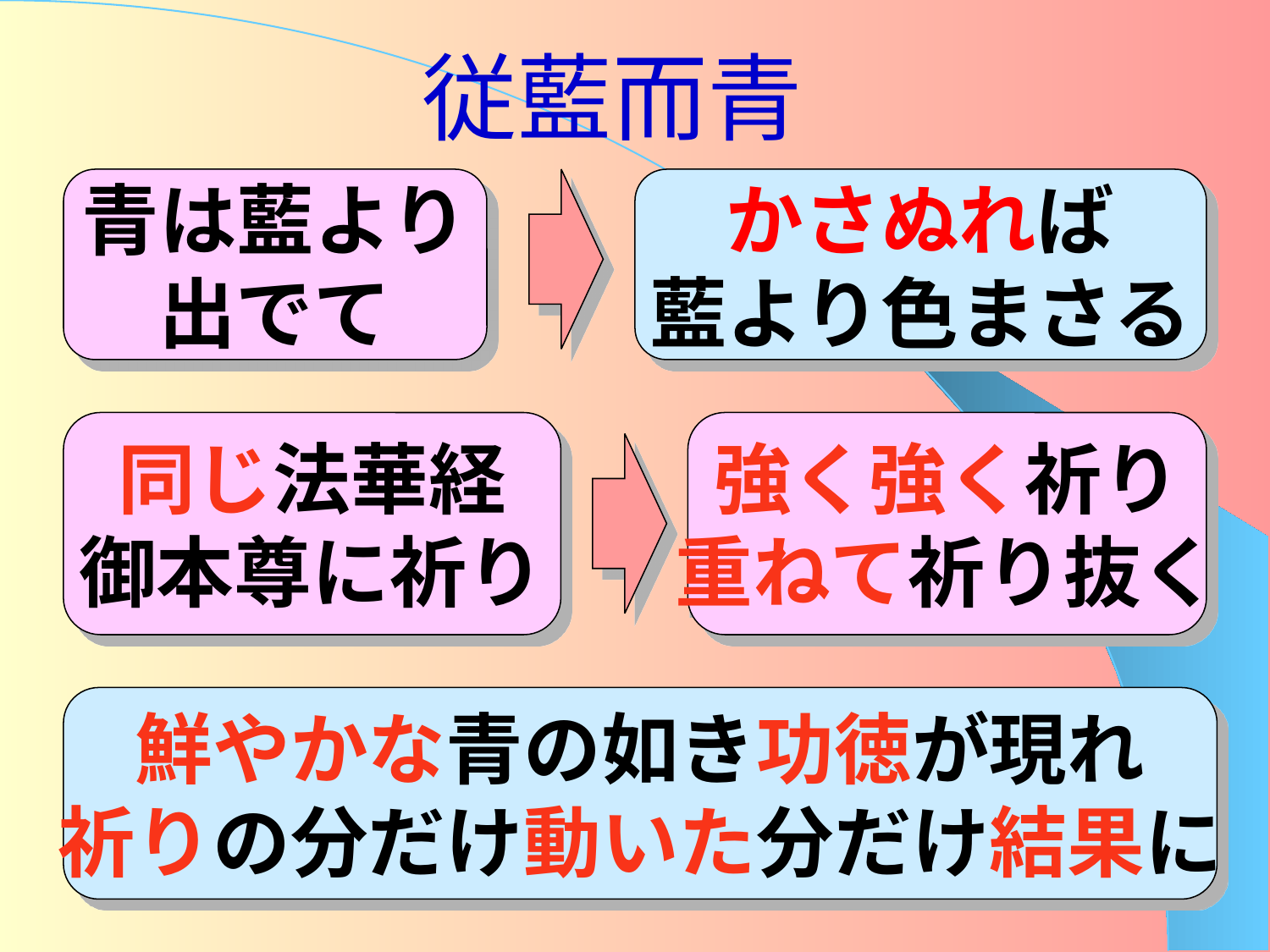

# 従藍而青
青は藍より
出でて

かさぬれば
藍より色まさる
同じ法華経
御本尊に祈り
強く強く祈り
重ねて祈り抜く

鮮やかな青の如き功徳が現れ
祈りの分だけ動いた分だけ結果に